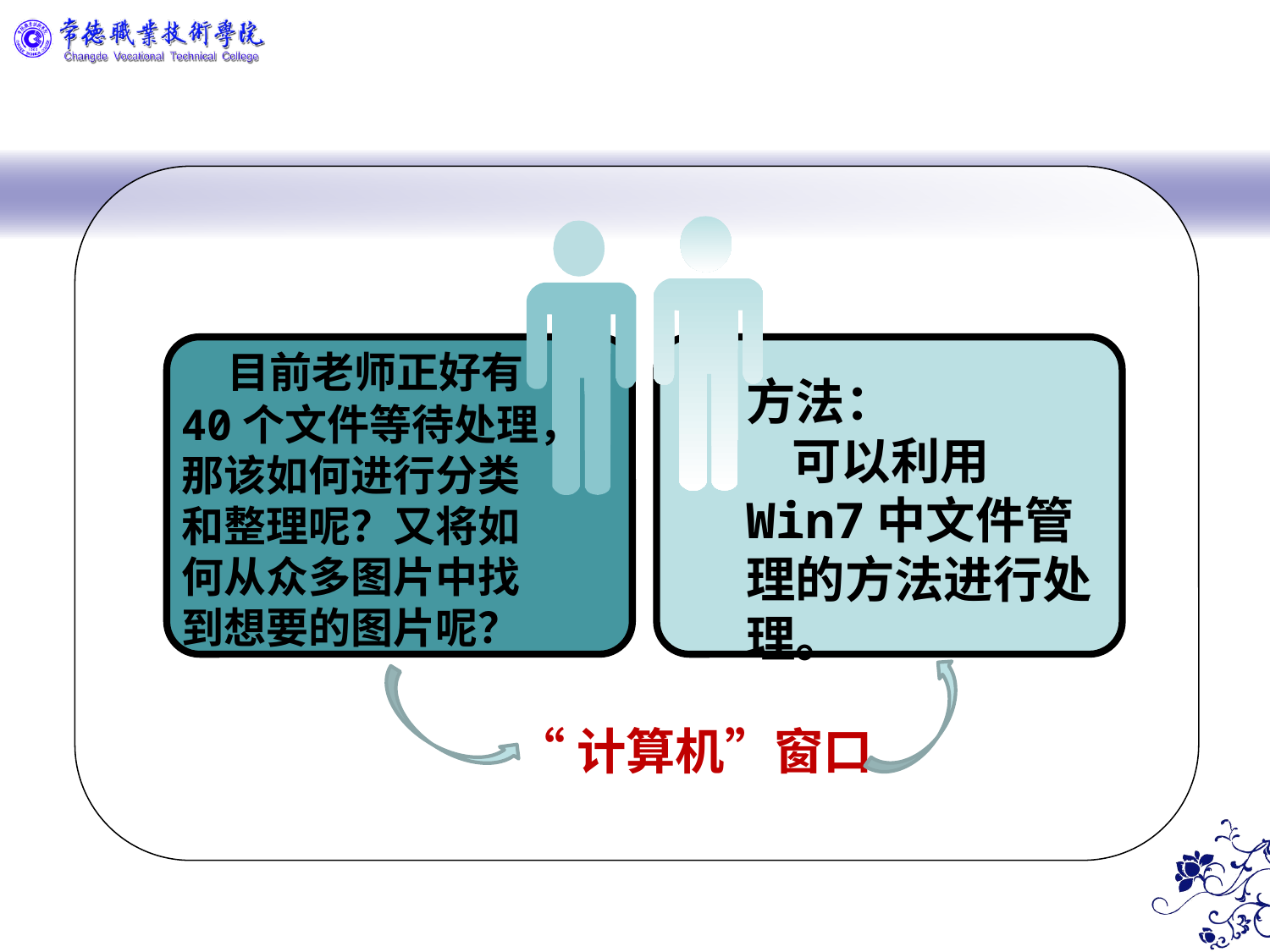

目前老师正好有40个文件等待处理，那该如何进行分类和整理呢？又将如何从众多图片中找到想要的图片呢？

方法：
   可以利用Win7中文件管理的方法进行处理。

“计算机”窗口